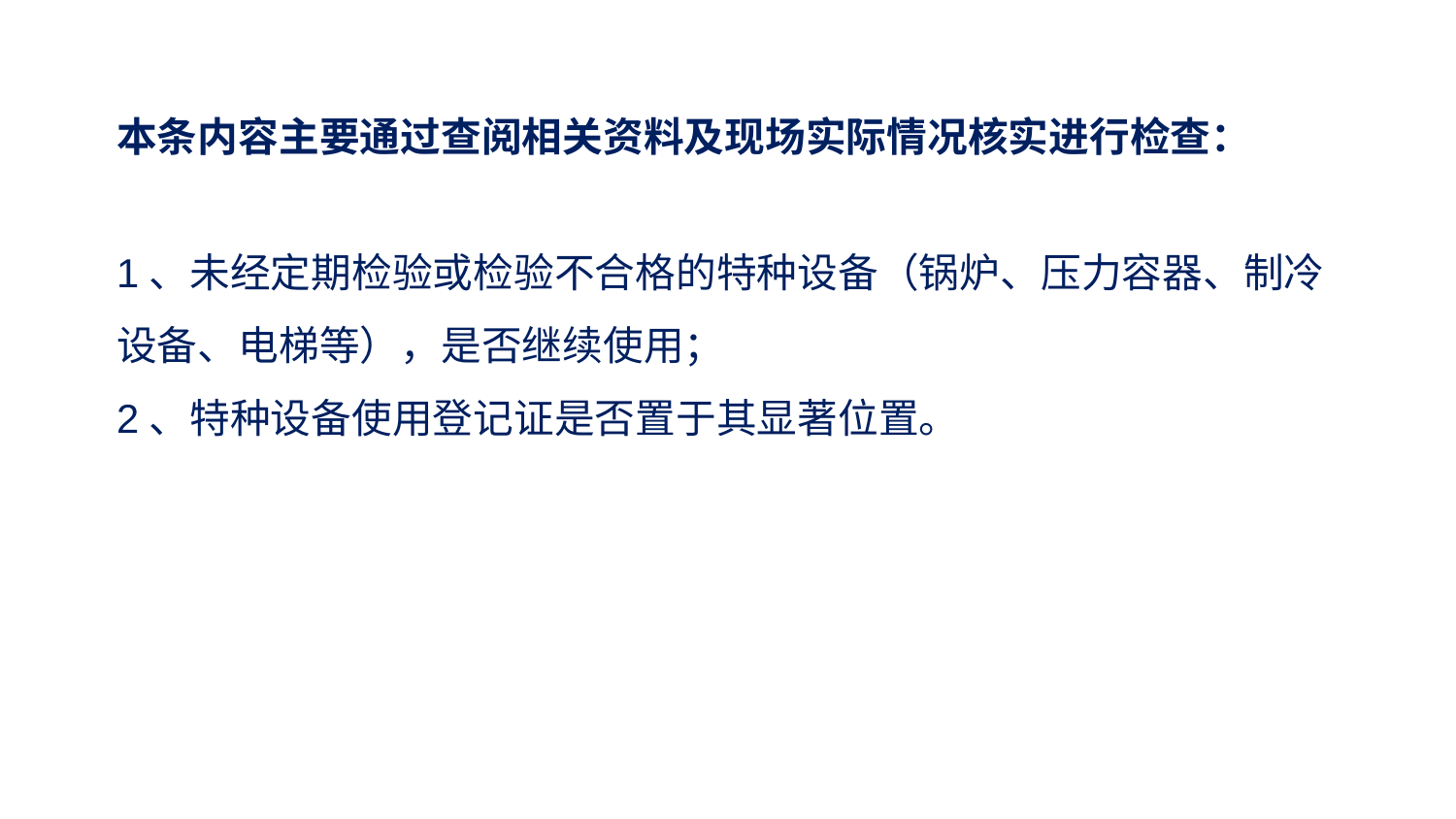

本条内容主要通过查阅相关资料及现场实际情况核实进行检查：
1、未经定期检验或检验不合格的特种设备（锅炉、压力容器、制冷设备、电梯等），是否继续使用；
2、特种设备使用登记证是否置于其显著位置。